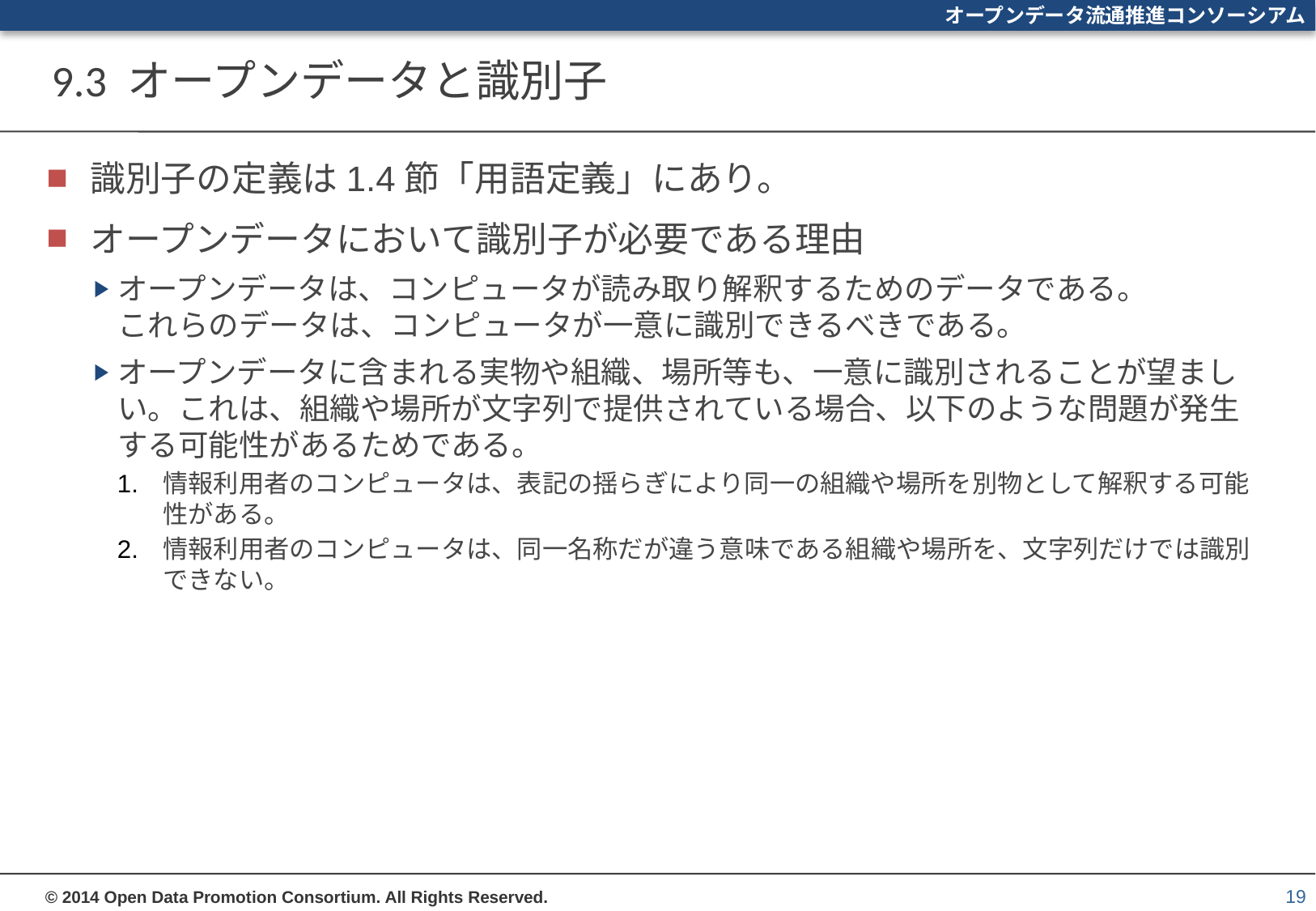

# 9.3 オープンデータと識別子
識別子の定義は1.4節「用語定義」にあり。
オープンデータにおいて識別子が必要である理由
オープンデータは、コンピュータが読み取り解釈するためのデータである。
これらのデータは、コンピュータが一意に識別できるべきである。
オープンデータに含まれる実物や組織、場所等も、一意に識別されることが望ましい。これは、組織や場所が文字列で提供されている場合、以下のような問題が発生する可能性があるためである。
情報利用者のコンピュータは、表記の揺らぎにより同一の組織や場所を別物として解釈する可能性がある。
情報利用者のコンピュータは、同一名称だが違う意味である組織や場所を、文字列だけでは識別できない。
19